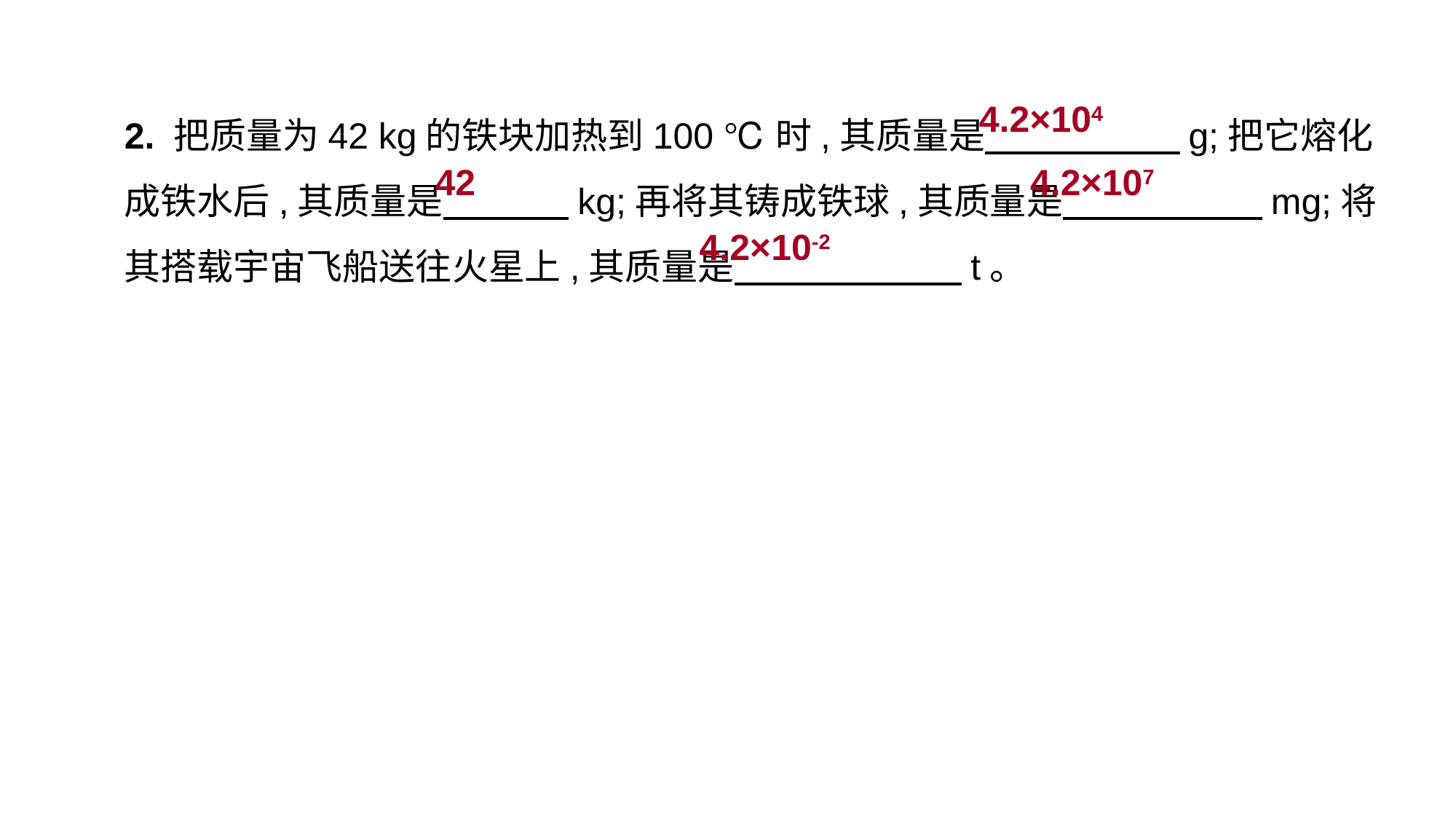

2. 把质量为42 kg的铁块加热到100 ℃时,其质量是　　      　　g;把它熔化成铁水后,其质量是　  　　kg;再将其铸成铁球,其质量是　　           　mg;将其搭载宇宙飞船送往火星上,其质量是　　          　　t。
4.2×104
42
4.2×107
4.2×10-2